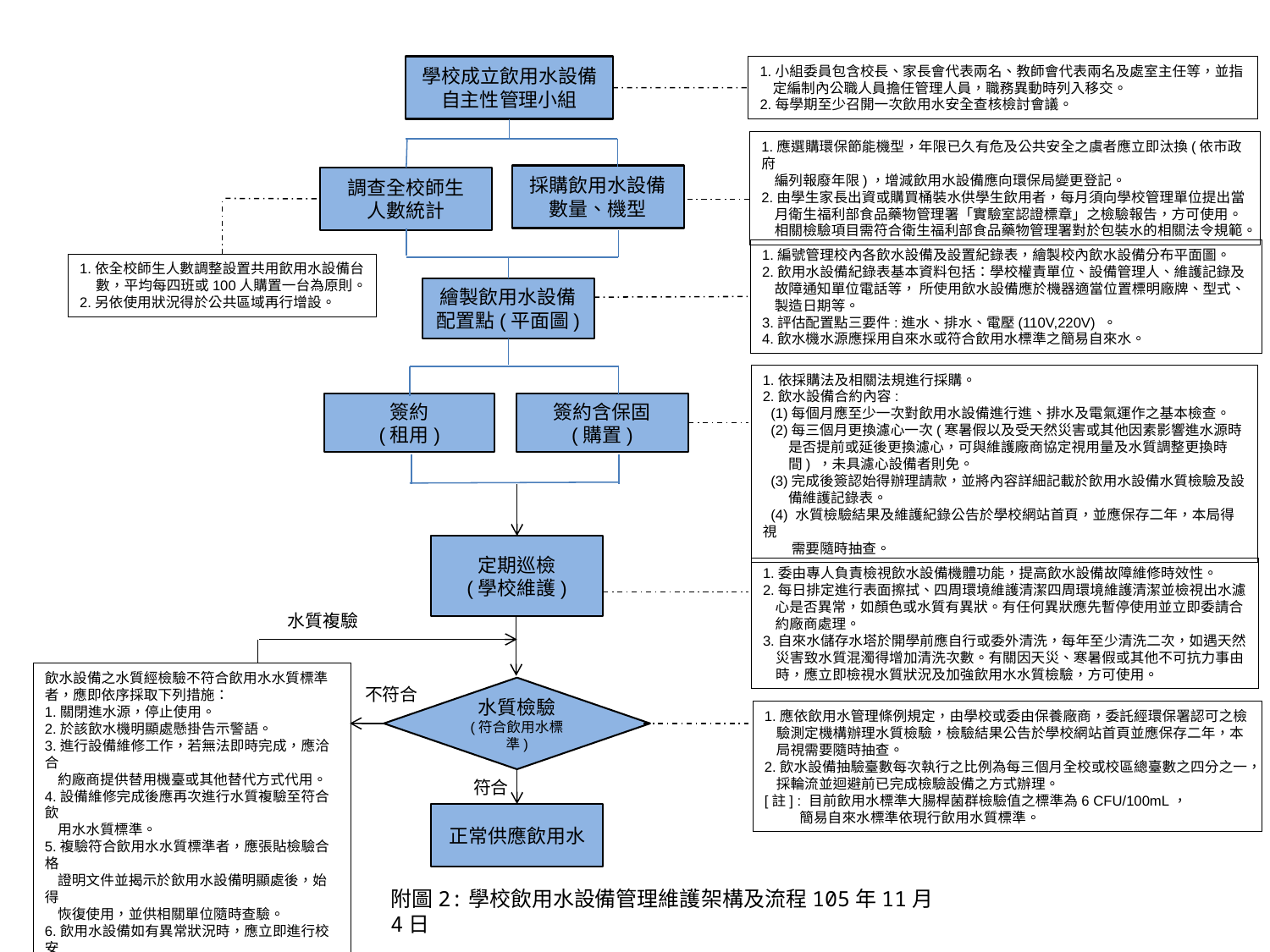

學校成立飲用水設備
自主性管理小組
1.小組委員包含校長、家長會代表兩名、教師會代表兩名及處室主任等，並指
   定編制內公職人員擔任管理人員，職務異動時列入移交。
2.每學期至少召開一次飲用水安全查核檢討會議。
1.應選購環保節能機型，年限已久有危及公共安全之虞者應立即汰換(依市政府
   編列報廢年限)，增減飲用水設備應向環保局變更登記。
2.由學生家長出資或購買桶裝水供學生飲用者，每月須向學校管理單位提出當
   月衛生福利部食品藥物管理署「實驗室認證標章」之檢驗報告，方可使用。
   相關檢驗項目需符合衛生福利部食品藥物管理署對於包裝水的相關法令規範。
採購飲用水設備
數量、機型
調查全校師生
人數統計
1.編號管理校內各飲水設備及設置紀錄表，繪製校內飲水設備分布平面圖。
2.飲用水設備紀錄表基本資料包括：學校權責單位、設備管理人、維護記錄及故障通知單位電話等， 所使用飲水設備應於機器適當位置標明廠牌、型式、製造日期等。
3.評估配置點三要件:進水、排水、電壓(110V,220V) 。
4.飲水機水源應採用自來水或符合飲用水標準之簡易自來水。
1.依全校師生人數調整設置共用飲用水設備台
    數，平均每四班或100人購置一台為原則。
2.另依使用狀況得於公共區域再行增設。
繪製飲用水設備
配置點(平面圖)
1.依採購法及相關法規進行採購。
2.飲水設備合約內容:
  (1)每個月應至少一次對飲用水設備進行進、排水及電氣運作之基本檢查。
  (2)每三個月更換濾心一次(寒暑假以及受天然災害或其他因素影響進水源時
       是否提前或延後更換濾心，可與維護廠商協定視用量及水質調整更換時
       間) ，未具濾心設備者則免。
  (3)完成後簽認始得辦理請款，並將內容詳細記載於飲用水設備水質檢驗及設
       備維護記錄表。
  (4) 水質檢驗結果及維護紀錄公告於學校網站首頁，並應保存二年，本局得視
        需要隨時抽查。
簽約
(租用)
簽約含保固
(購置)
定期巡檢
(學校維護)
1.委由專人負責檢視飲水設備機體功能，提高飲水設備故障維修時效性。
2.每日排定進行表面擦拭、四周環境維護清潔四周環境維護清潔並檢視出水濾心是否異常，如顏色或水質有異狀。有任何異狀應先暫停使用並立即委請合約廠商處理。
3.自來水儲存水塔於開學前應自行或委外清洗，每年至少清洗二次，如遇天然
   災害致水質混濁得增加清洗次數。有關因天災、寒暑假或其他不可抗力事由
   時，應立即檢視水質狀況及加強飲用水水質檢驗，方可使用。
 水質複驗
飲水設備之水質經檢驗不符合飲用水水質標準者，應即依序採取下列措施：
1.關閉進水源，停止使用。
2.於該飲水機明顯處懸掛告示警語。
3.進行設備維修工作，若無法即時完成，應洽合
   約廠商提供替用機臺或其他替代方式代用。
4.設備維修完成後應再次進行水質複驗至符合飲
   用水水質標準。
5.複驗符合飲用水水質標準者，應張貼檢驗合格
   證明文件並揭示於飲用水設備明顯處後，始得
   恢復使用，並供相關單位隨時查驗。
6.飲用水設備如有異常狀況時，應立即進行校安
    通報，並檢附資料函報相關機關。
不符合
水質檢驗
(符合飲用水標準)
1.應依飲用水管理條例規定，由學校或委由保養廠商，委託經環保署認可之檢驗測定機構辦理水質檢驗，檢驗結果公告於學校網站首頁並應保存二年，本局視需要隨時抽查。
2.飲水設備抽驗臺數每次執行之比例為每三個月全校或校區總臺數之四分之一，採輪流並迴避前已完成檢驗設備之方式辦理。
[註] : 目前飲用水標準大腸桿菌群檢驗值之標準為6 CFU/100mL，
          簡易自來水標準依現行飲用水質標準。
 符合
正常供應飲用水
附圖2:學校飲用水設備管理維護架構及流程105年11月4日